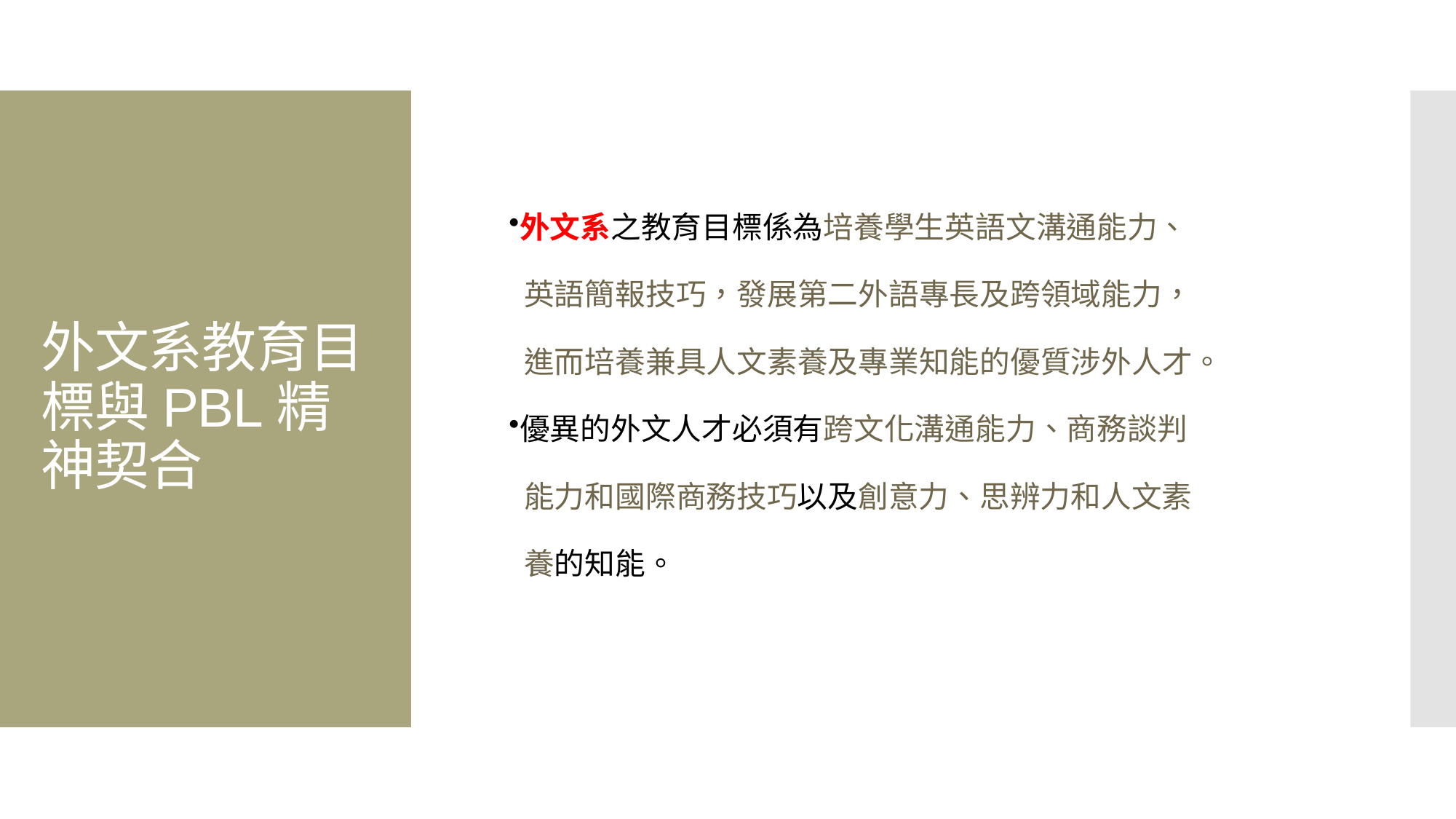

外文系之教育目標係為培養學生英語文溝通能力、
  英語簡報技巧，發展第二外語專長及跨領域能力，
  進而培養兼具人文素養及專業知能的優質涉外人才。
優異的外文人才必須有跨文化溝通能力、商務談判
  能力和國際商務技巧以及創意力、思辨力和人文素
  養的知能。

# 外文系教育目標與PBL精神契合